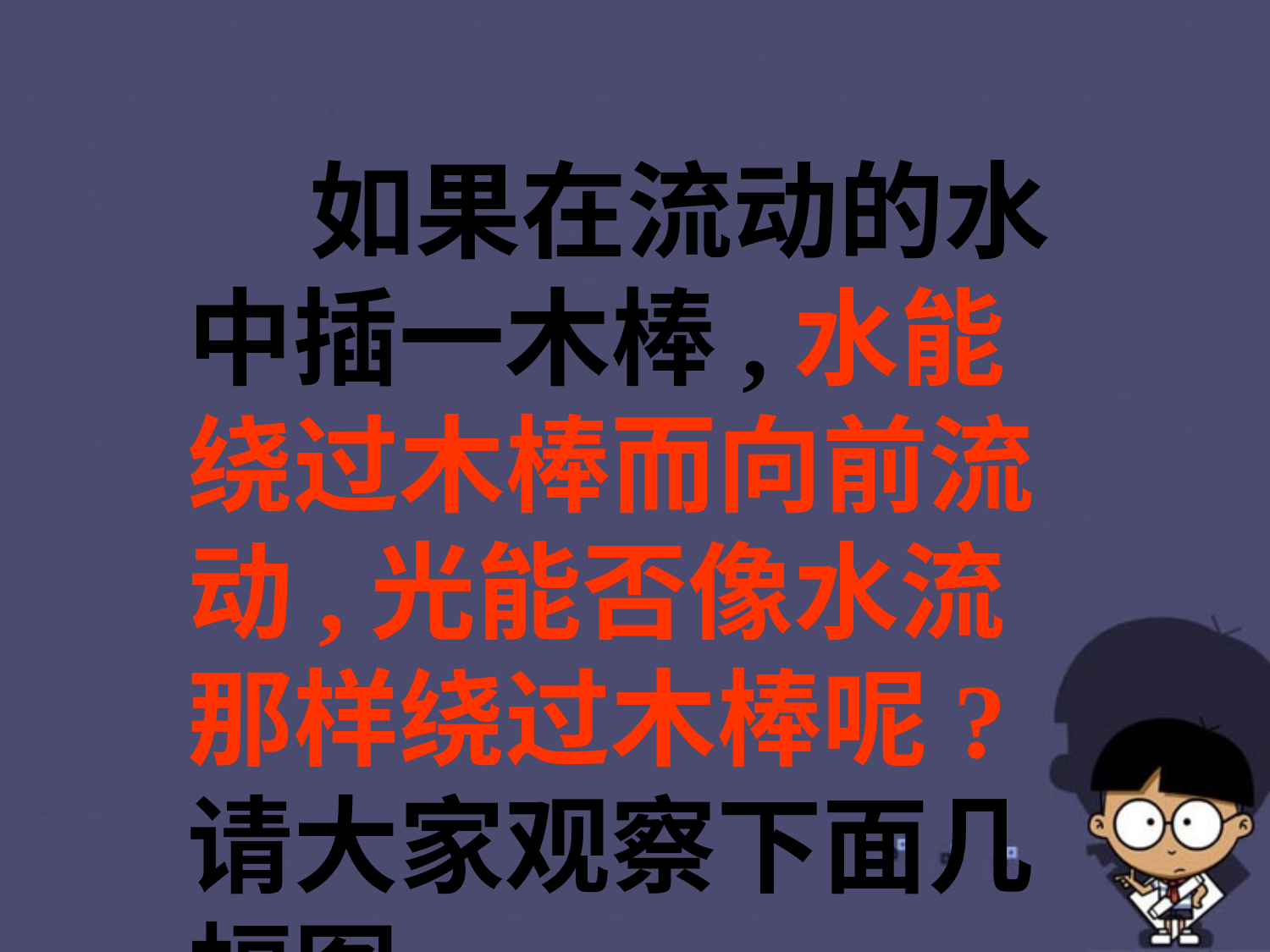

如果在流动的水中插一木棒,水能绕过木棒而向前流动,光能否像水流那样绕过木棒呢?请大家观察下面几幅图。